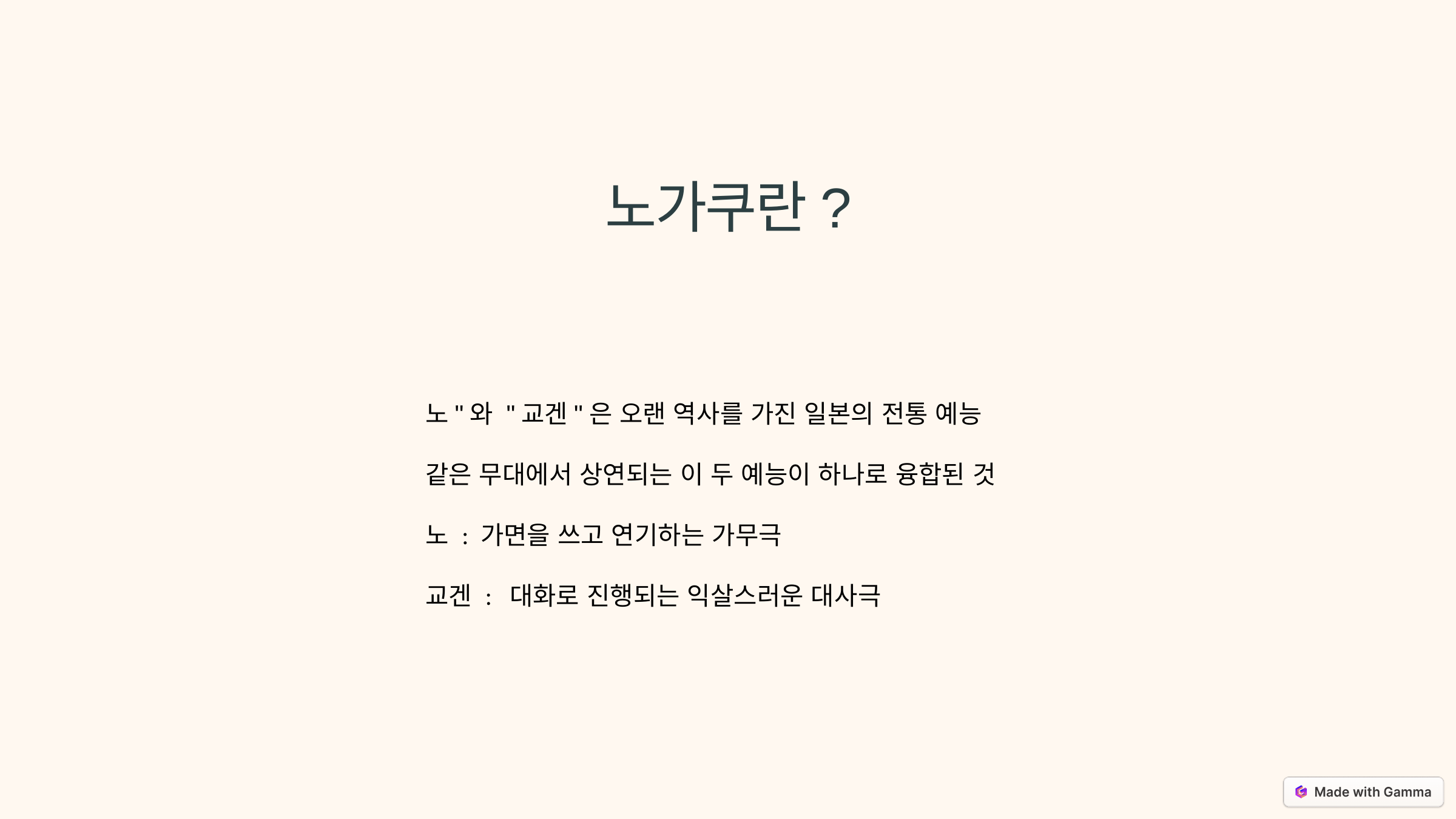

노가쿠란?
노"와 "교겐"은 오랜 역사를 가진 일본의 전통 예능

같은 무대에서 상연되는 이 두 예능이 하나로 융합된 것

노 : 가면을 쓰고 연기하는 가무극

교겐 :  대화로 진행되는 익살스러운 대사극